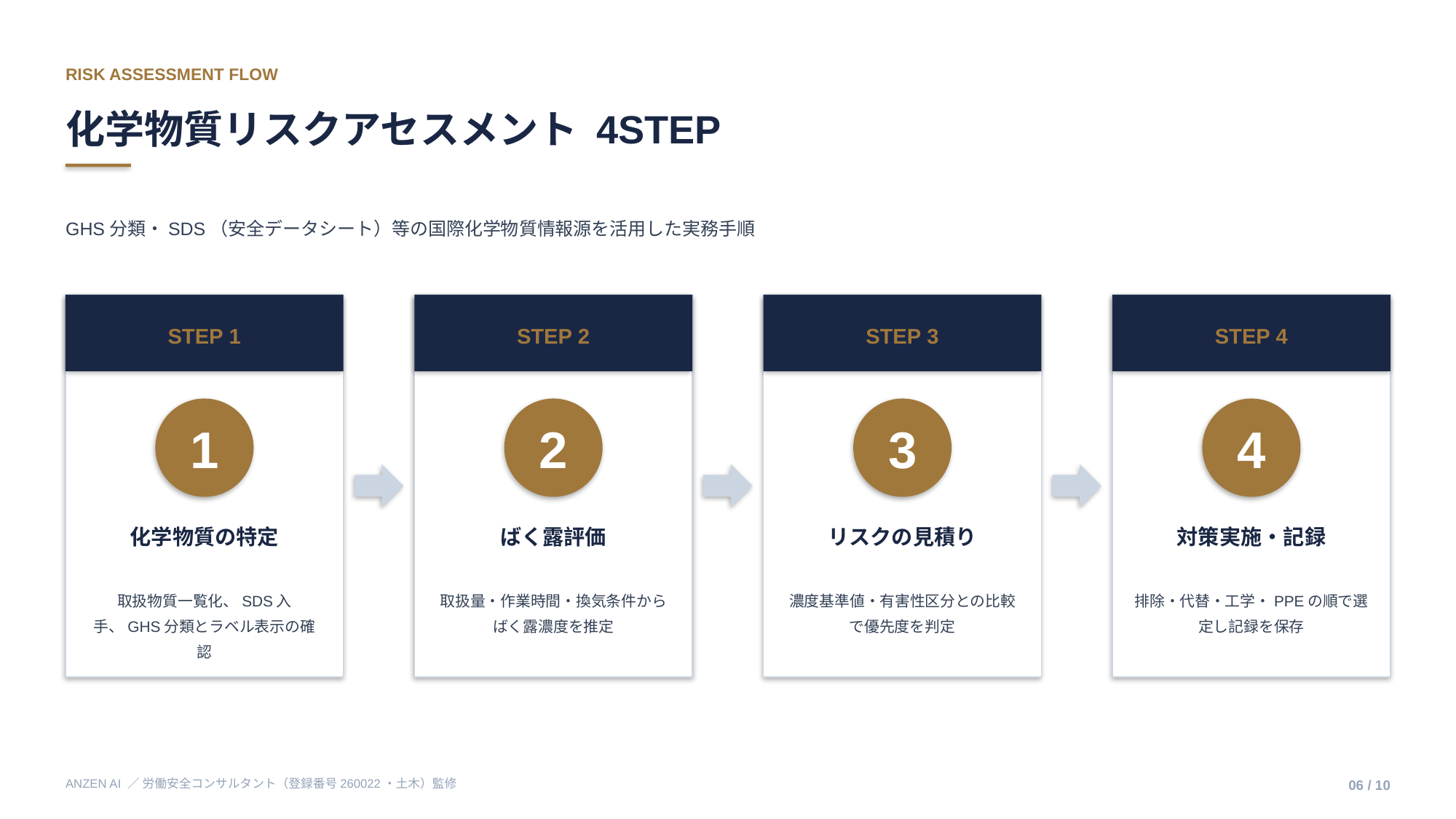

RISK ASSESSMENT FLOW
化学物質リスクアセスメント 4STEP

GHS分類・SDS（安全データシート）等の国際化学物質情報源を活用した実務手順

STEP 1

STEP 2

STEP 3

STEP 4
1
2
3
4

化学物質の特定
ばく露評価
リスクの見積り
対策実施・記録
取扱物質一覧化、SDS入手、GHS分類とラベル表示の確認
取扱量・作業時間・換気条件からばく露濃度を推定
濃度基準値・有害性区分との比較で優先度を判定
排除・代替・工学・PPEの順で選定し記録を保存
ANZEN AI ／ 労働安全コンサルタント（登録番号260022・土木）監修
06 / 10